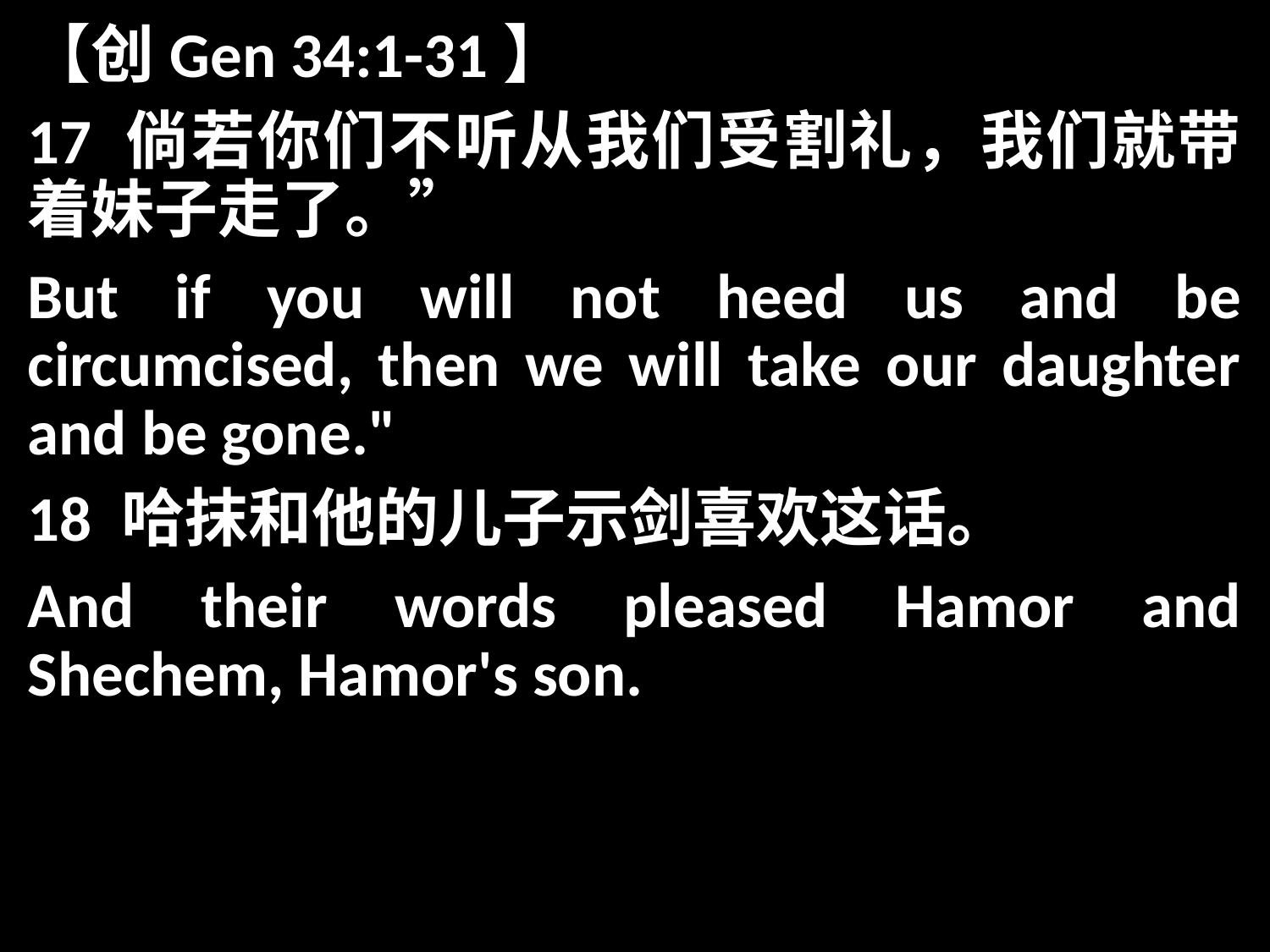

【创Gen 34:1-31】
17 倘若你们不听从我们受割礼，我们就带着妹子走了。”
But if you will not heed us and be circumcised, then we will take our daughter and be gone."
18 哈抹和他的儿子示剑喜欢这话。
And their words pleased Hamor and Shechem, Hamor's son.